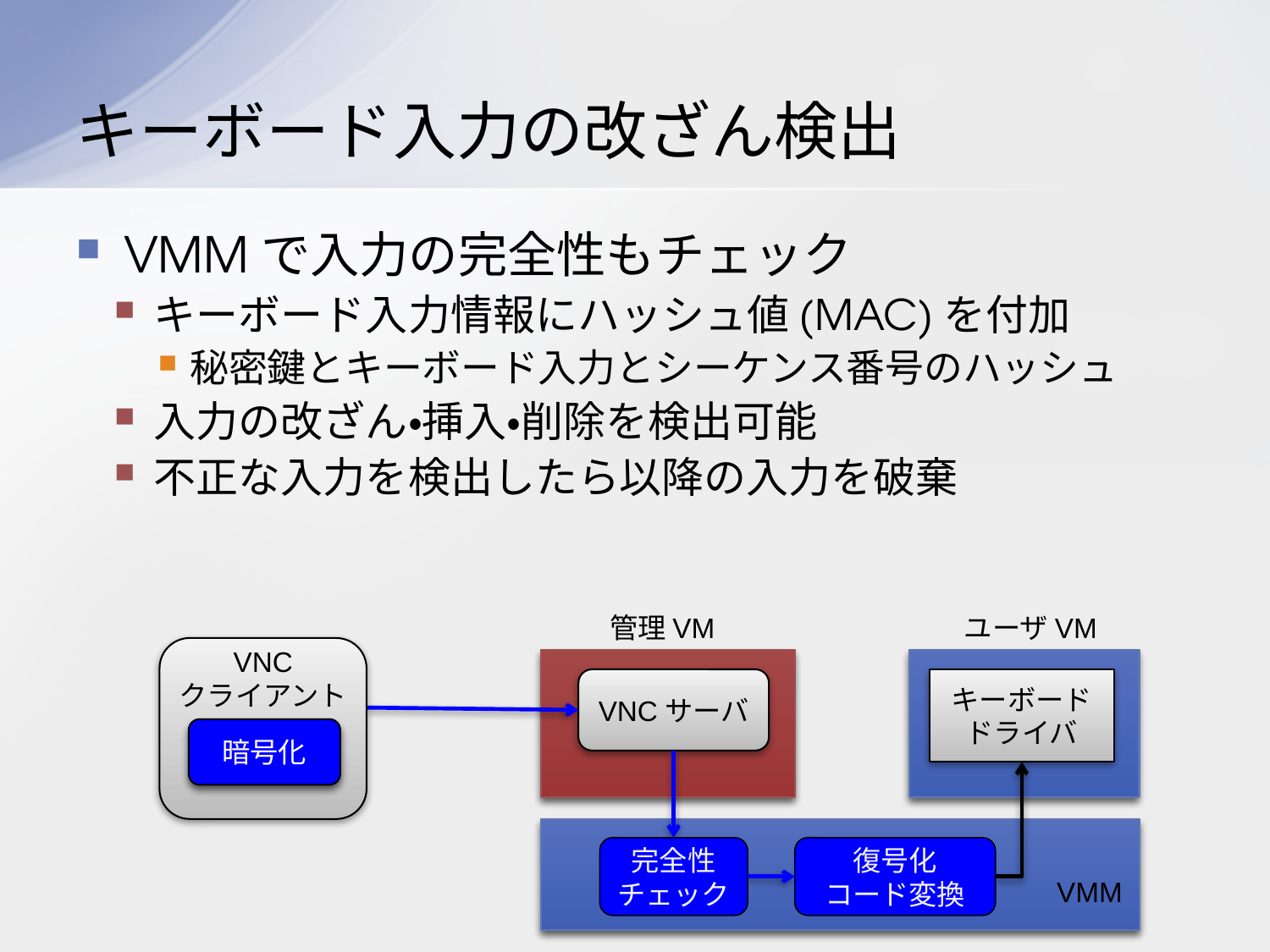

# キーボード入力の改ざん検出
VMMで入力の完全性もチェック
キーボード入力情報にハッシュ値(MAC)を付加
秘密鍵とキーボード入力とシーケンス番号のハッシュ
入力の改ざん・挿入・削除を検出可能
不正な入力を検出したら以降の入力を破棄

管理VM

VNCサーバ
 ユーザVM

VNC
クライアント
暗号化
キーボード
ドライバ

完全性チェック
復号化
コード変換
VMM